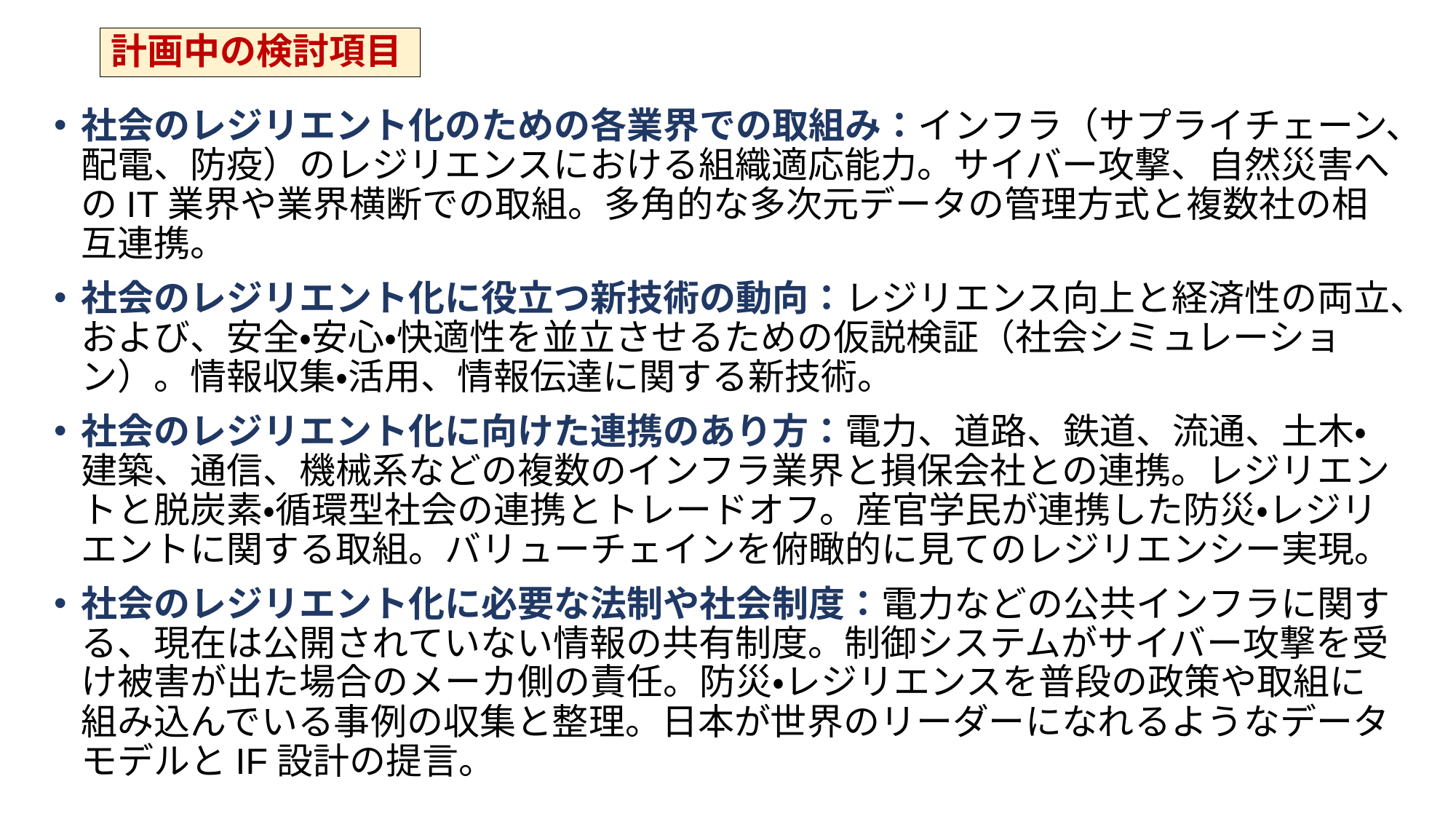

# 計画中の検討項目
社会のレジリエント化のための各業界での取組み：インフラ（サプライチェーン、配電、防疫）のレジリエンスにおける組織適応能力。サイバー攻撃、自然災害へのIT業界や業界横断での取組。多角的な多次元データの管理方式と複数社の相互連携。
社会のレジリエント化に役立つ新技術の動向：レジリエンス向上と経済性の両立、および、安全・安心・快適性を並立させるための仮説検証（社会シミュレーション）。情報収集・活用、情報伝達に関する新技術。
社会のレジリエント化に向けた連携のあり方：電力、道路、鉄道、流通、土木・建築、通信、機械系などの複数のインフラ業界と損保会社との連携。レジリエントと脱炭素・循環型社会の連携とトレードオフ。産官学民が連携した防災・レジリエントに関する取組。バリューチェインを俯瞰的に見てのレジリエンシー実現。
社会のレジリエント化に必要な法制や社会制度：電力などの公共インフラに関する、現在は公開されていない情報の共有制度。制御システムがサイバー攻撃を受け被害が出た場合のメーカ側の責任。防災・レジリエンスを普段の政策や取組に組み込んでいる事例の収集と整理。日本が世界のリーダーになれるようなデータモデルとIF設計の提言。